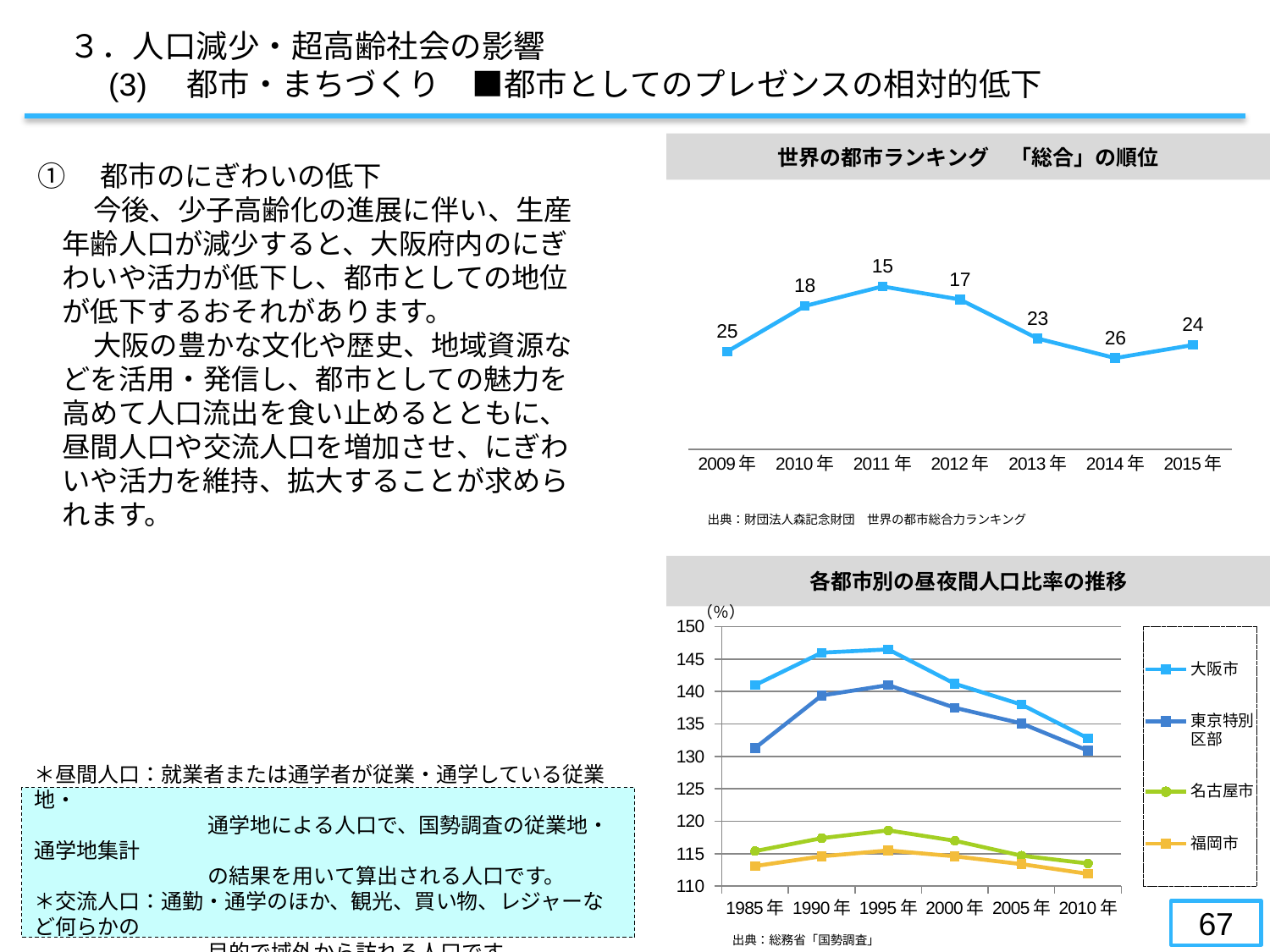

３．人口減少・超高齢社会の影響
　　(3)　都市・まちづくり　■都市としてのプレゼンスの相対的低下
世界の都市ランキング　「総合」の順位
①　都市のにぎわいの低下
　　今後、少子高齢化の進展に伴い、生産年齢人口が減少すると、大阪府内のにぎわいや活力が低下し、都市としての地位が低下するおそれがあります。
　　大阪の豊かな文化や歴史、地域資源などを活用・発信し、都市としての魅力を高めて人口流出を食い止めるとともに、昼間人口や交流人口を増加させ、にぎわいや活力を維持、拡大することが求められます。

### Chart

| Category | 総合 |
|---|---|
| 2009年 | 25.0 |
| 2010年 | 18.0 |
| 2011年 | 15.0 |
| 2012年 | 17.0 |
| 2013年 | 23.0 |
| 2014年 | 26.0 |
| 2015年 | 24.0 |
出典：財団法人森記念財団　世界の都市総合力ランキング
各都市別の昼夜間人口比率の推移
（％）

### Chart

| Category | 大阪市 | 東京特別区部 | 名古屋市 | 福岡市 |
|---|---|---|---|---|
| 1985年 | 141.0 | 131.3 | 115.4 | 113.1 |
| 1990年 | 146.0 | 139.4 | 117.4 | 114.6 |
| 1995年 | 146.5 | 141.0 | 118.6 | 115.5 |
| 2000年 | 141.2 | 137.5 | 117.0 | 114.6 |
| 2005年 | 138.0 | 135.1 | 114.7 | 113.4 |
| 2010年 | 132.8 | 130.9 | 113.5 | 111.9 |
＊昼間人口：就業者または通学者が従業・通学している従業地・
　　　　　　　　 通学地による人口で、国勢調査の従業地・通学地集計
　　　　　　　　 の結果を用いて算出される人口です。
＊交流人口：通勤・通学のほか、観光、買い物、レジャーなど何らかの
　　　　　　　　 目的で域外から訪れる人口です。
67
出典：総務省「国勢調査」